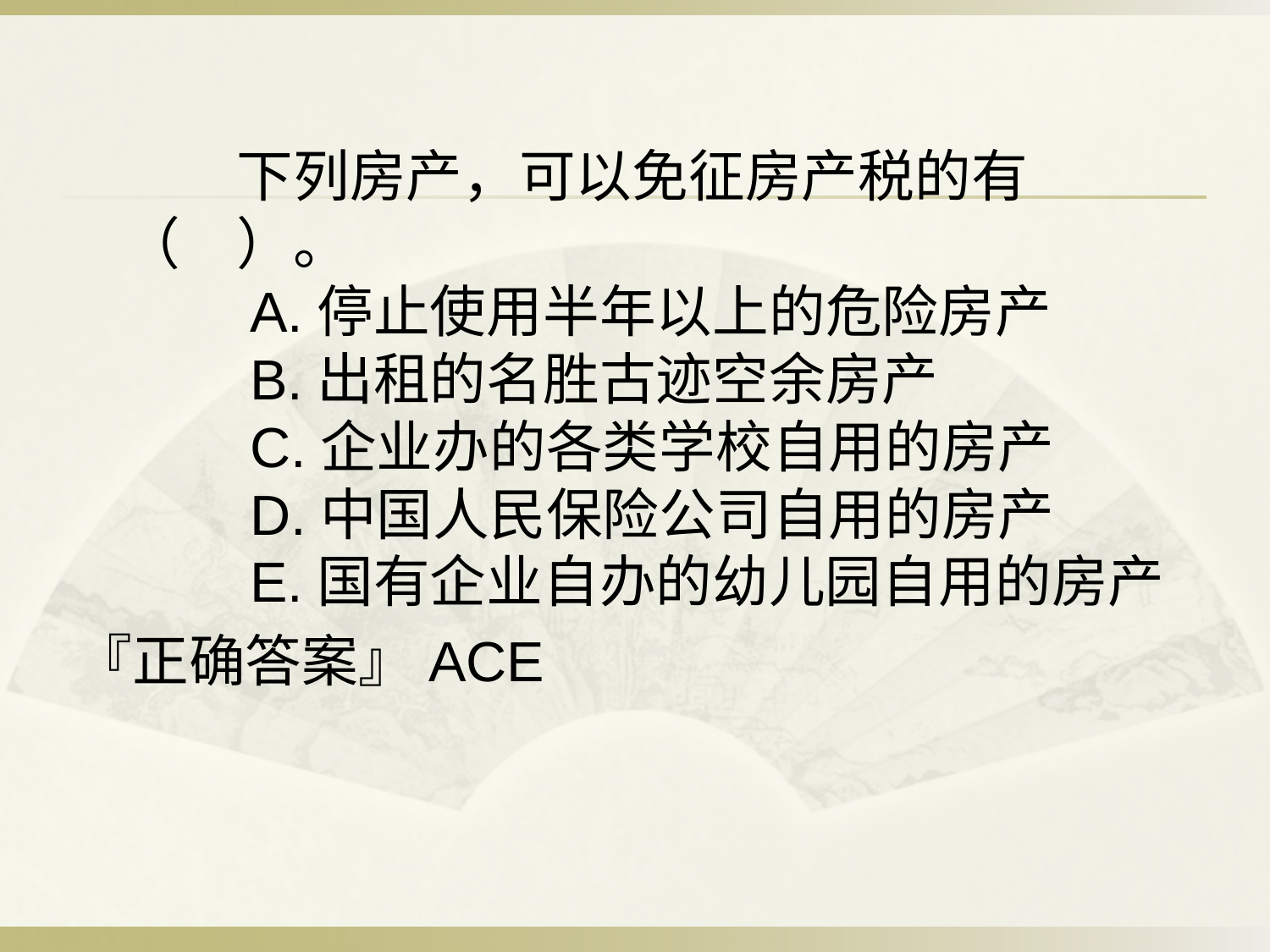

下列房产，可以免征房产税的有（　）。
　　A.停止使用半年以上的危险房产
　　B.出租的名胜古迹空余房产
　　C.企业办的各类学校自用的房产
　　D.中国人民保险公司自用的房产
　　E.国有企业自办的幼儿园自用的房产
『正确答案』ACE